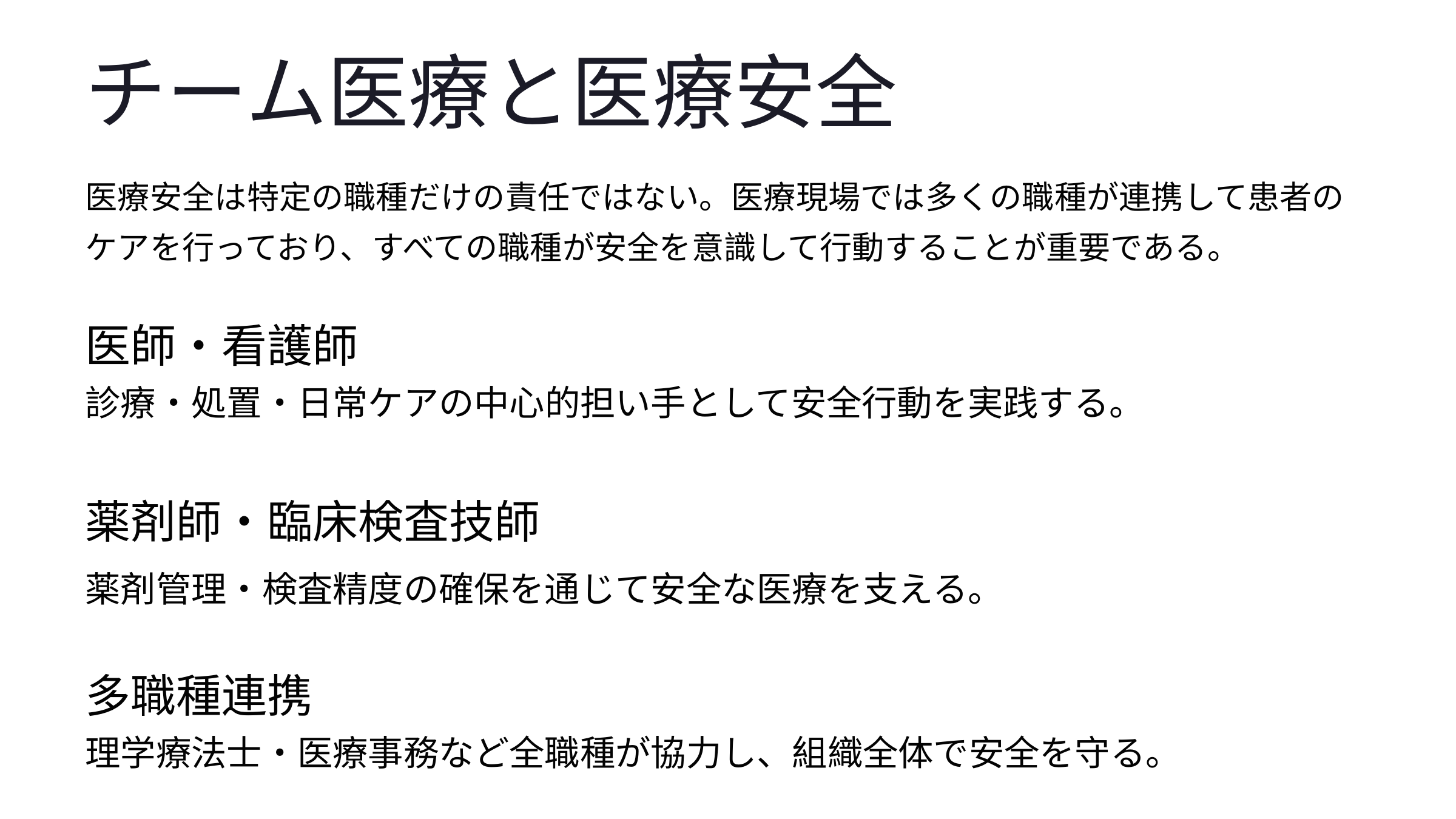

チーム医療と医療安全
医療安全は特定の職種だけの責任ではない。医療現場では多くの職種が連携して患者のケアを行っており、すべての職種が安全を意識して行動することが重要である。
医師・看護師
診療・処置・日常ケアの中心的担い手として安全行動を実践する。
薬剤師・臨床検査技師
薬剤管理・検査精度の確保を通じて安全な医療を支える。
多職種連携
理学療法士・医療事務など全職種が協力し、組織全体で安全を守る。